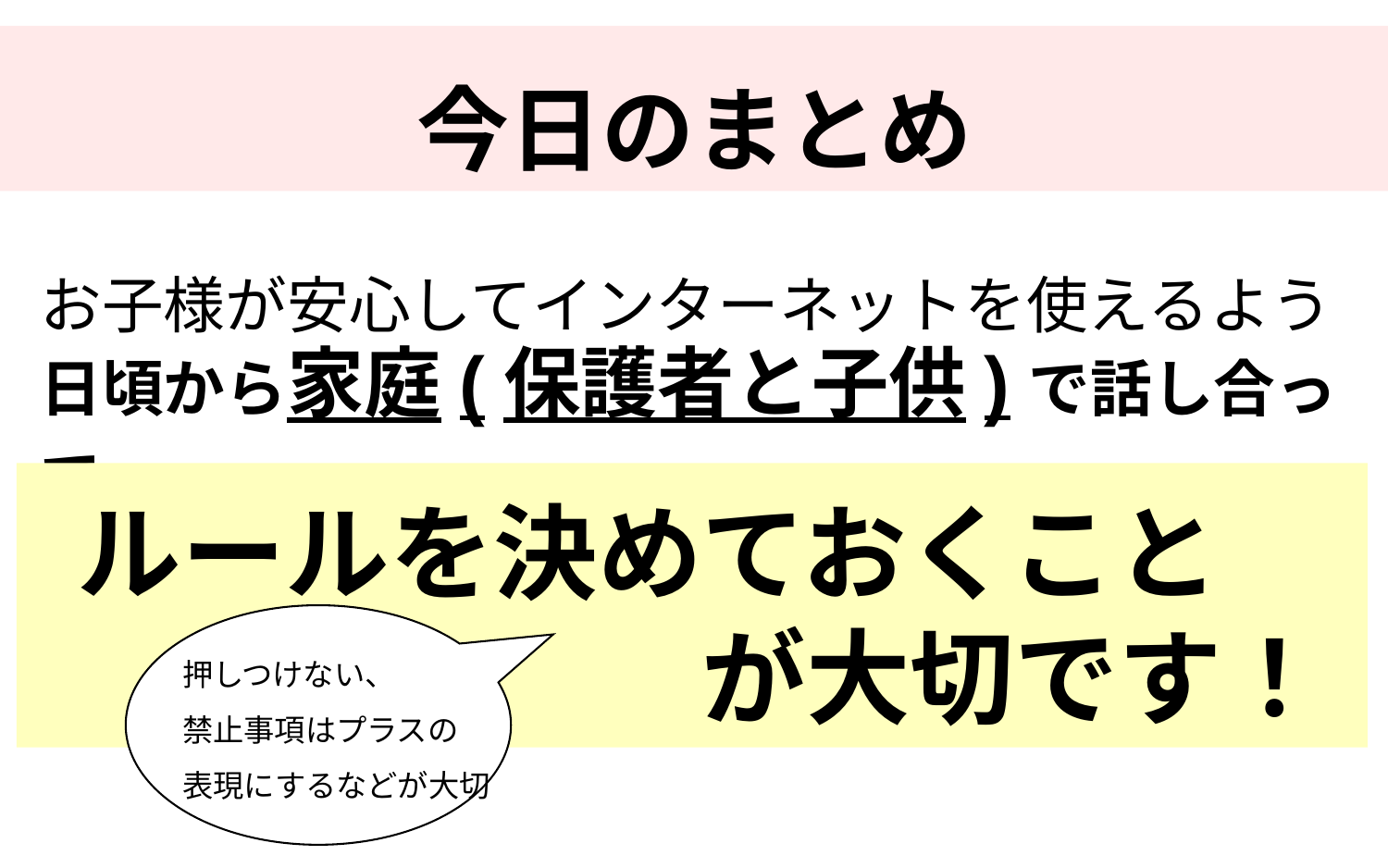

今日のまとめ
お子様が安心してインターネットを使えるよう
日頃から家庭(保護者と子供)で話し合って、

ルールを決めておくこと
　　　　　　が大切です！

押しつけない、
禁止事項はプラスの
表現にするなどが大切